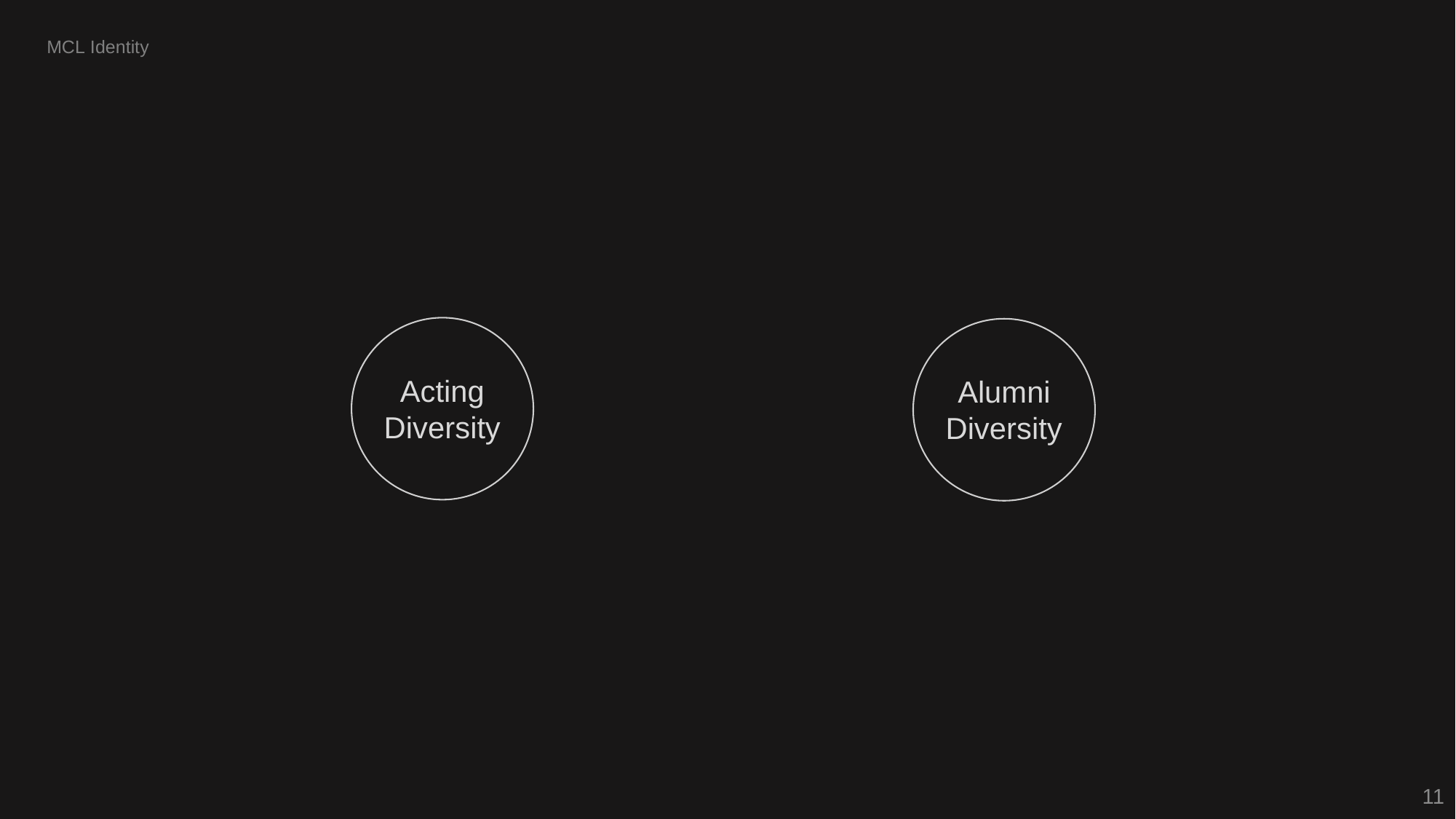

MCL Identity

Acting
Diversity

Alumni
Diversity
인문
경제
공학
사회과학
경영
외국계
컨설팅
창업
마케팅
대기업
11